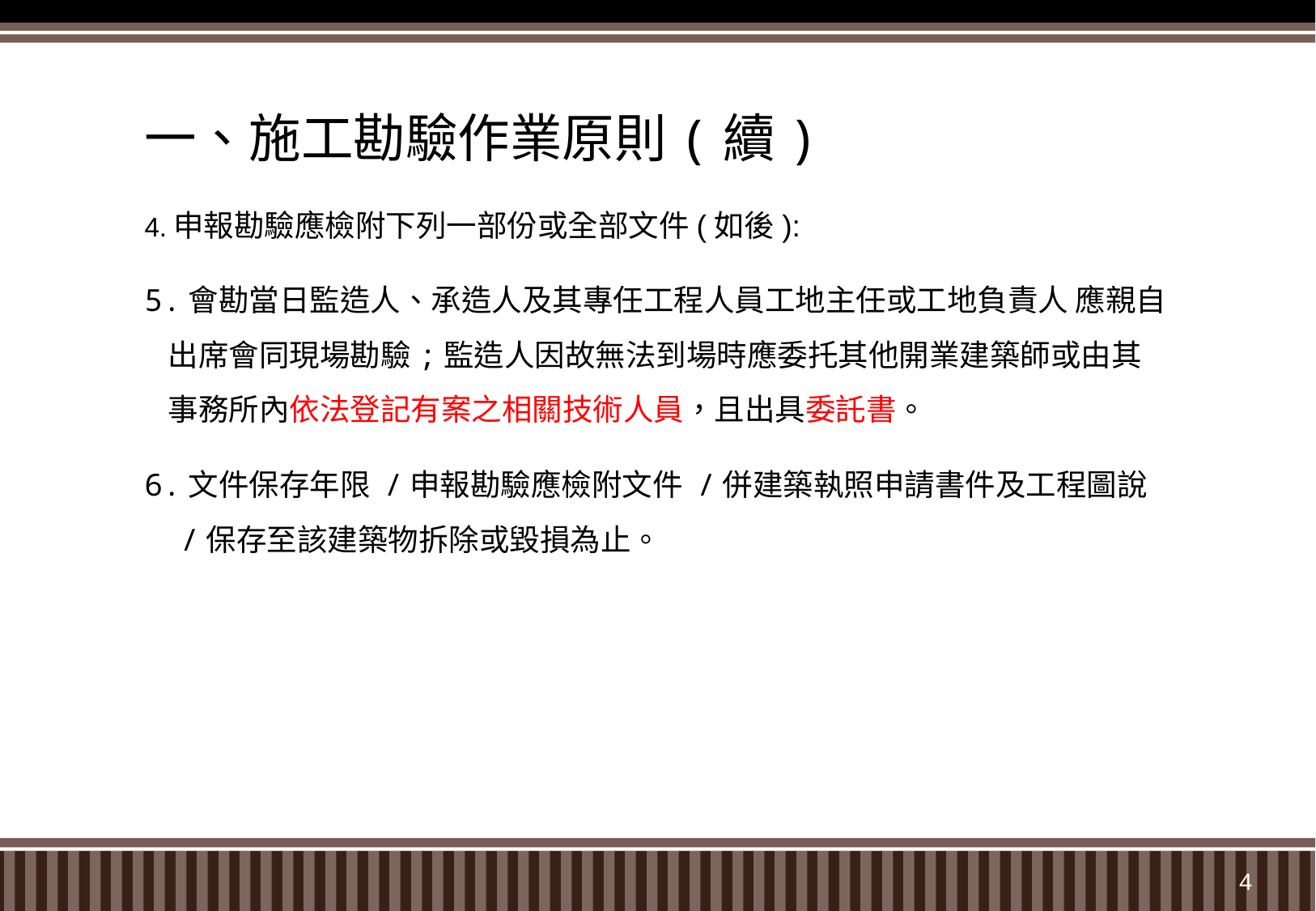

一、施工勘驗作業原則(續)
4.申報勘驗應檢附下列一部份或全部文件(如後):
5.會勘當日監造人、承造人及其專任工程人員工地主任或工地負責人 應親自出席會同現場勘驗;監造人因故無法到場時應委托其他開業建築師或由其事務所內依法登記有案之相關技術人員，且出具委託書。
6.文件保存年限 /申報勘驗應檢附文件 /併建築執照申請書件及工程圖說 /保存至該建築物拆除或毀損為止。

4